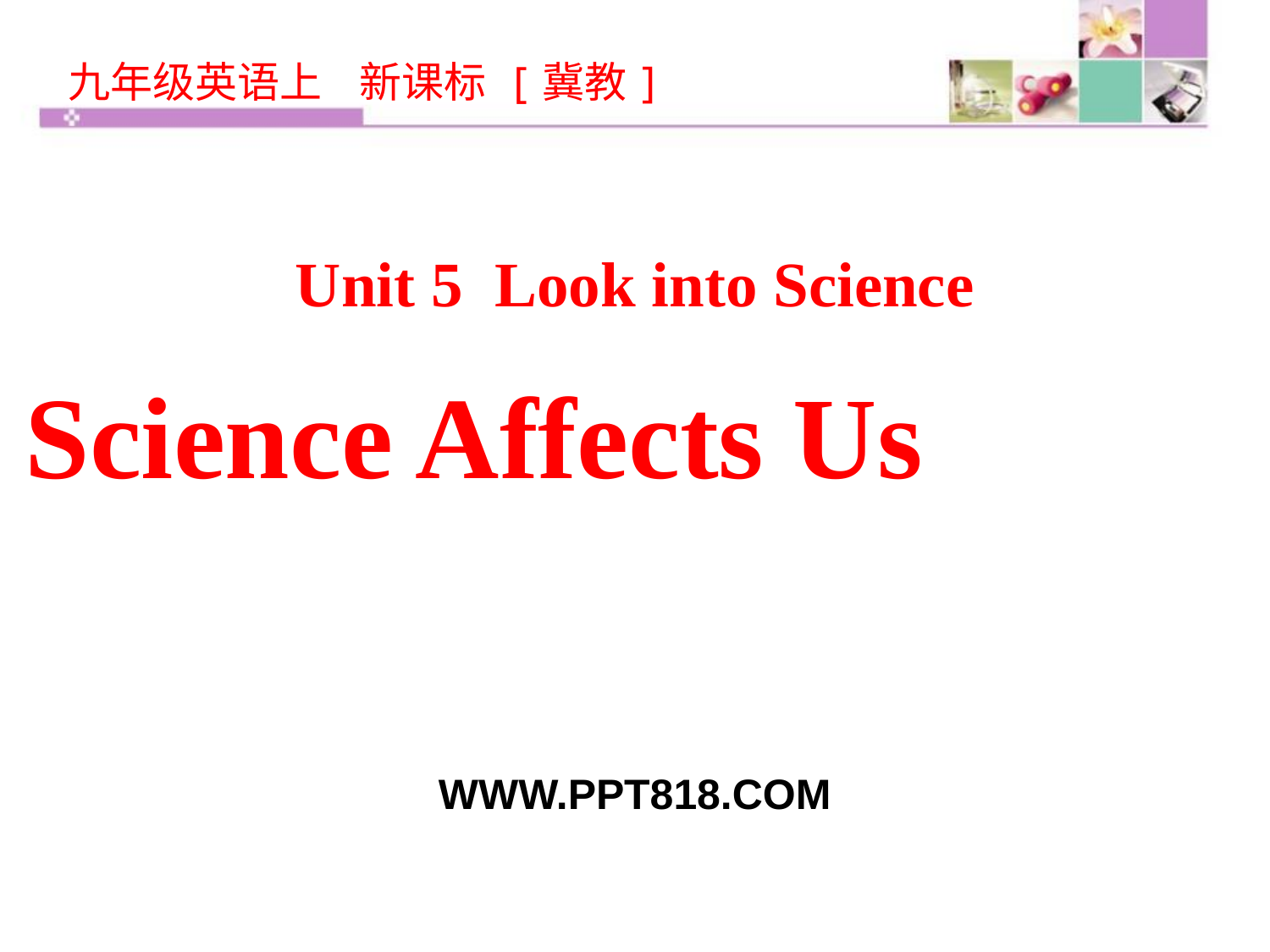

九年级英语上    新课标 [冀教]
Unit 5  Look into Science
Science Affects Us
WWW.PPT818.COM